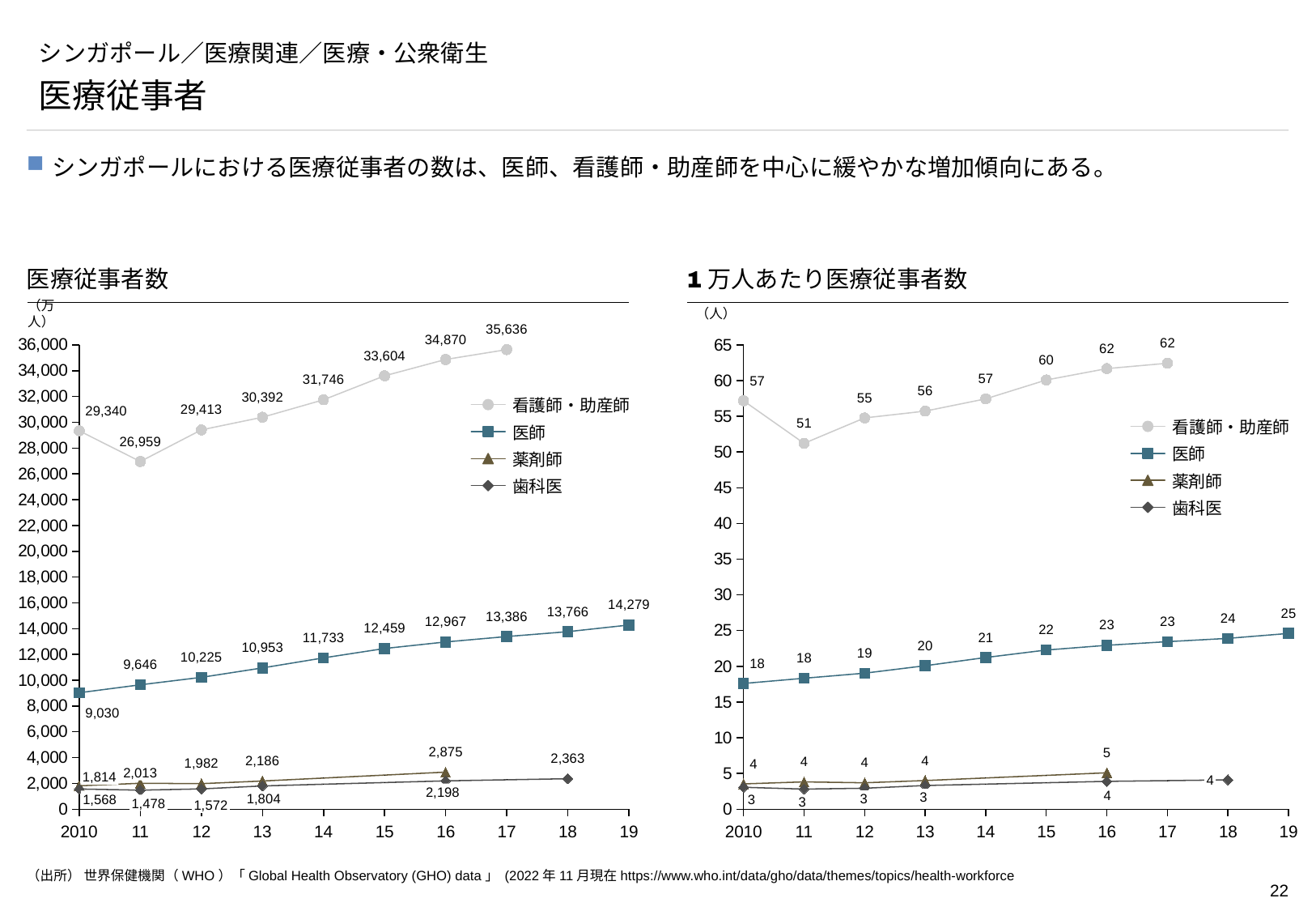

# シンガポール／医療関連／医療・公衆衛生
医療従事者
シンガポールにおける医療従事者の数は、医師、看護師・助産師を中心に緩やかな増加傾向にある。
医療従事者数
1万人あたり医療従事者数
（万人）
（人）

### Chart

| Category |  |  |  |  |
|---|---|---|---|---|

### Chart

| Category |  |  |  |  |
|---|---|---|---|---|
看護師・助産師

看護師・助産師

医師

医師

薬剤師

薬剤師

歯科医

歯科医

2,013
1,814
4
2,198
3
3
1,568
3
1,478
1,572
2010
11
12
13
14
15
16
17
18
19
2010
11
12
13
14
15
16
17
18
19
（出所） 世界保健機関（WHO）「Global Health Observatory (GHO) data」 (2022年11月現在https://www.who.int/data/gho/data/themes/topics/health-workforce